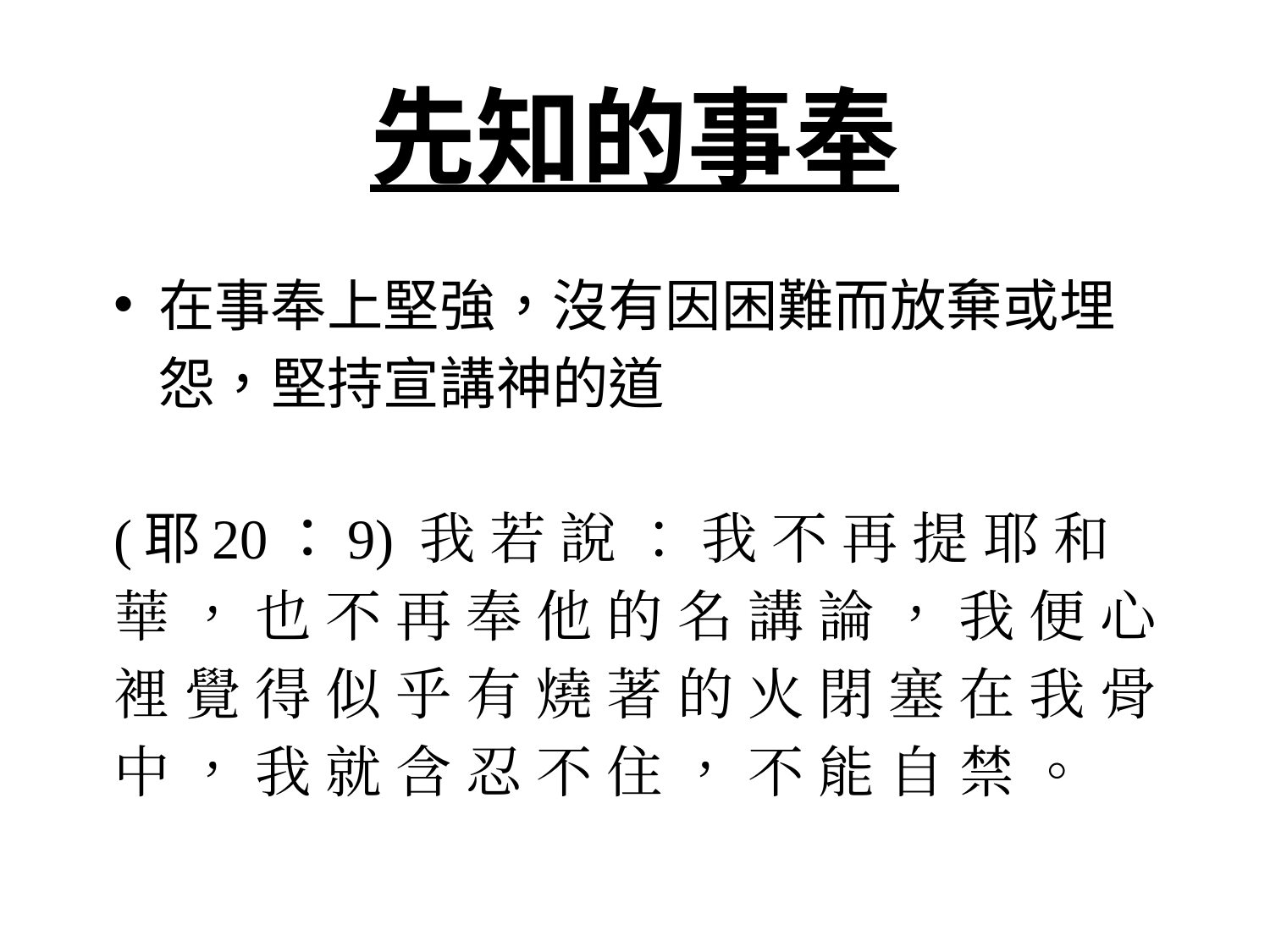

# 先知的事奉
在事奉上堅強，沒有因困難而放棄或埋怨，堅持宣講神的道

(耶20：9) 我 若 說 ： 我 不 再 提 耶 和 華 ， 也 不 再 奉 他 的 名 講 論 ， 我 便 心 裡 覺 得 似 乎 有 燒 著 的 火 閉 塞 在 我 骨 中 ， 我 就 含 忍 不 住 ， 不 能 自 禁 。